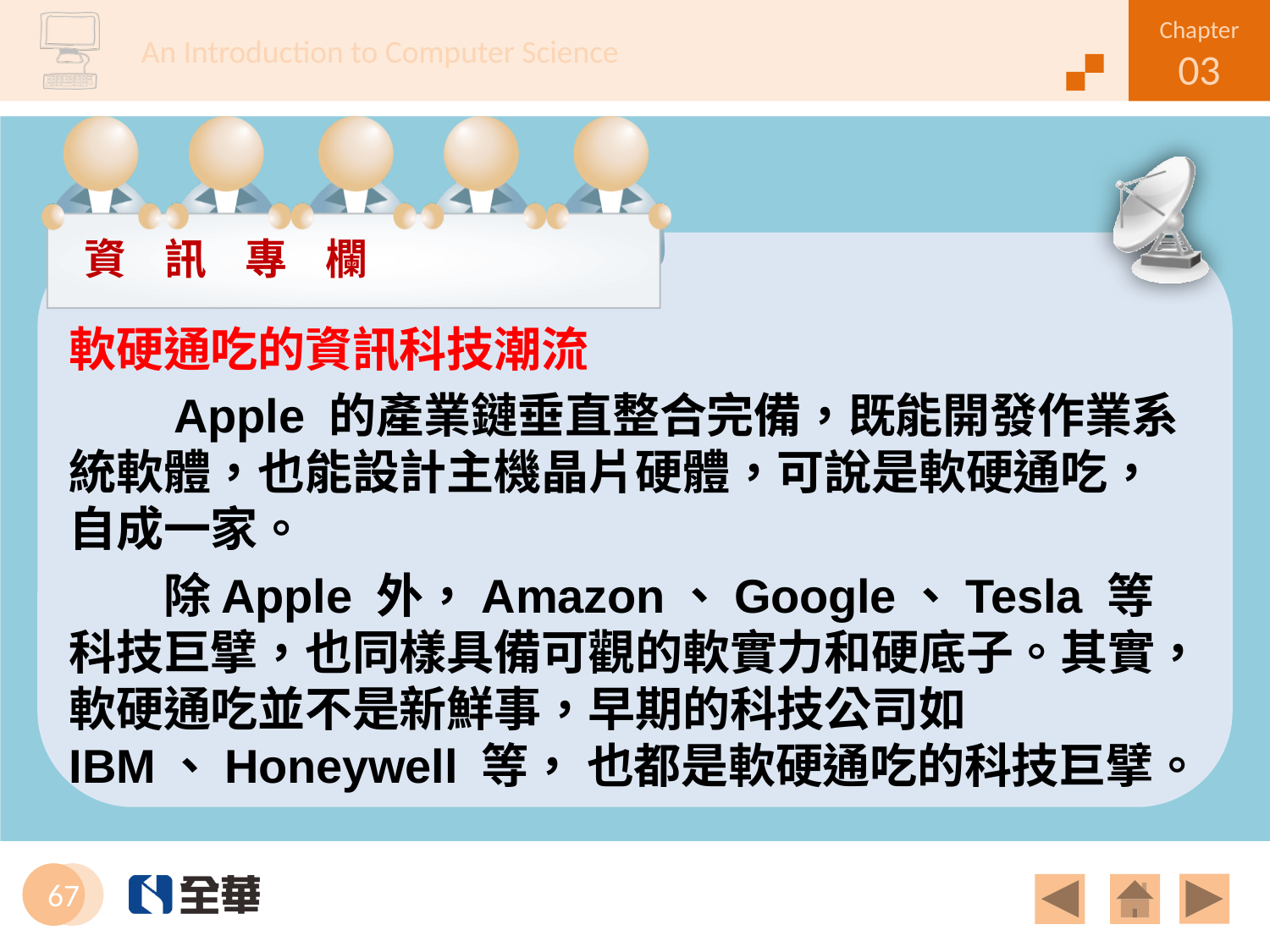

軟硬通吃的資訊科技潮流
　　Apple 的產業鏈垂直整合完備，既能開發作業系統軟體，也能設計主機晶片硬體，可說是軟硬通吃，自成一家。
　　除Apple 外，Amazon、Google、Tesla 等科技巨擘，也同樣具備可觀的軟實力和硬底子。其實，軟硬通吃並不是新鮮事，早期的科技公司如IBM、Honeywell 等， 也都是軟硬通吃的科技巨擘。